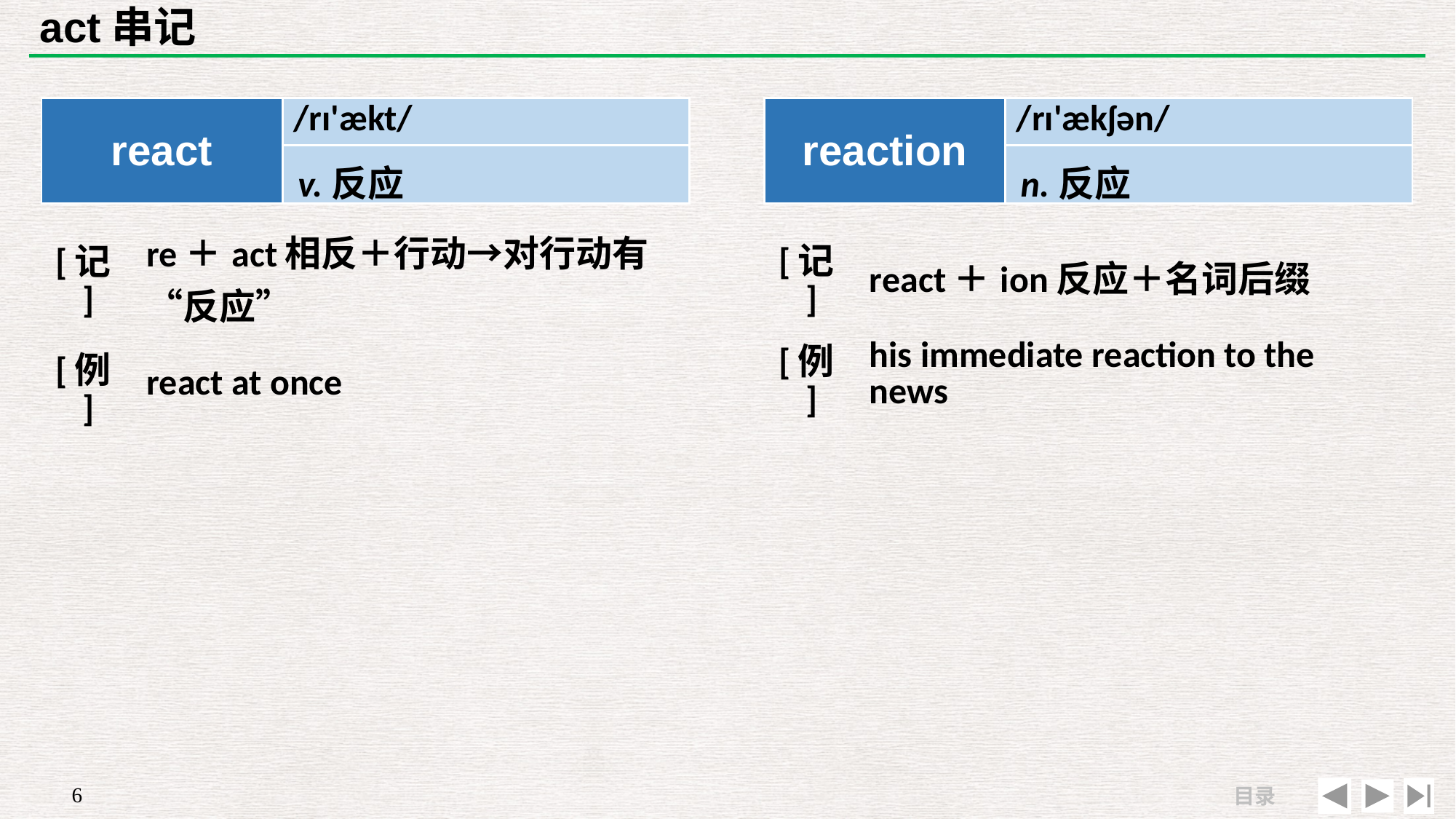

# act串记

| react | /rɪ'ækt/ |
| --- | --- |
|  |  |
| reaction | /rɪ'ækʃən/ |
| --- | --- |
|  |  |
v.反应
n.反应
| [记] | re＋act相反＋行动→对行动有“反应” |
| --- | --- |
| [例] | react at once |
| [记] | react＋ion反应＋名词后缀 |
| --- | --- |
| [例] | his immediate reaction to the news |